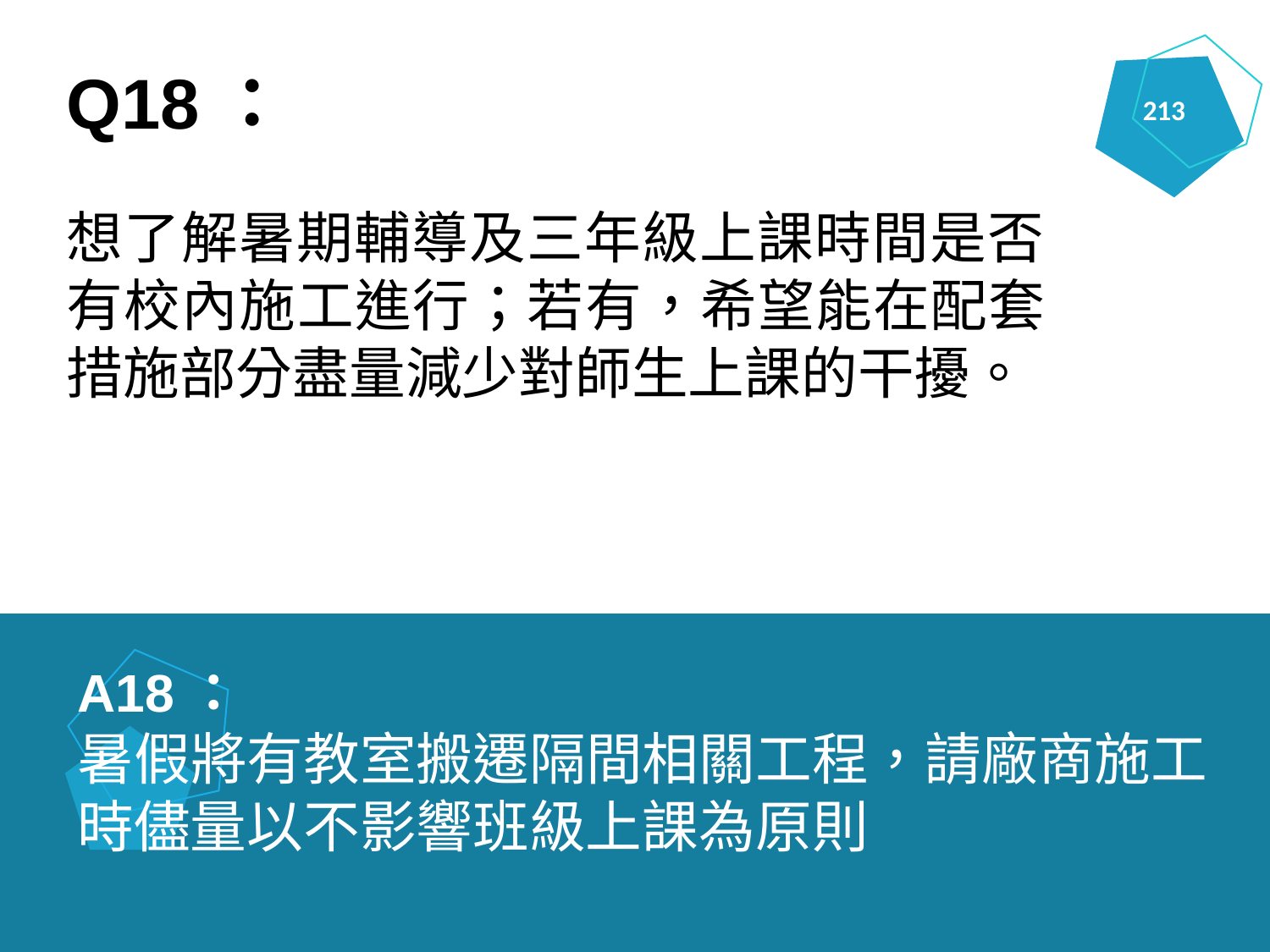

Q18：

想了解暑期輔導及三年級上課時間是否有校內施工進行；若有，希望能在配套措施部分盡量減少對師生上課的干擾。
213

A18：
暑假將有教室搬遷隔間相關工程，請廠商施工時儘量以不影響班級上課為原則